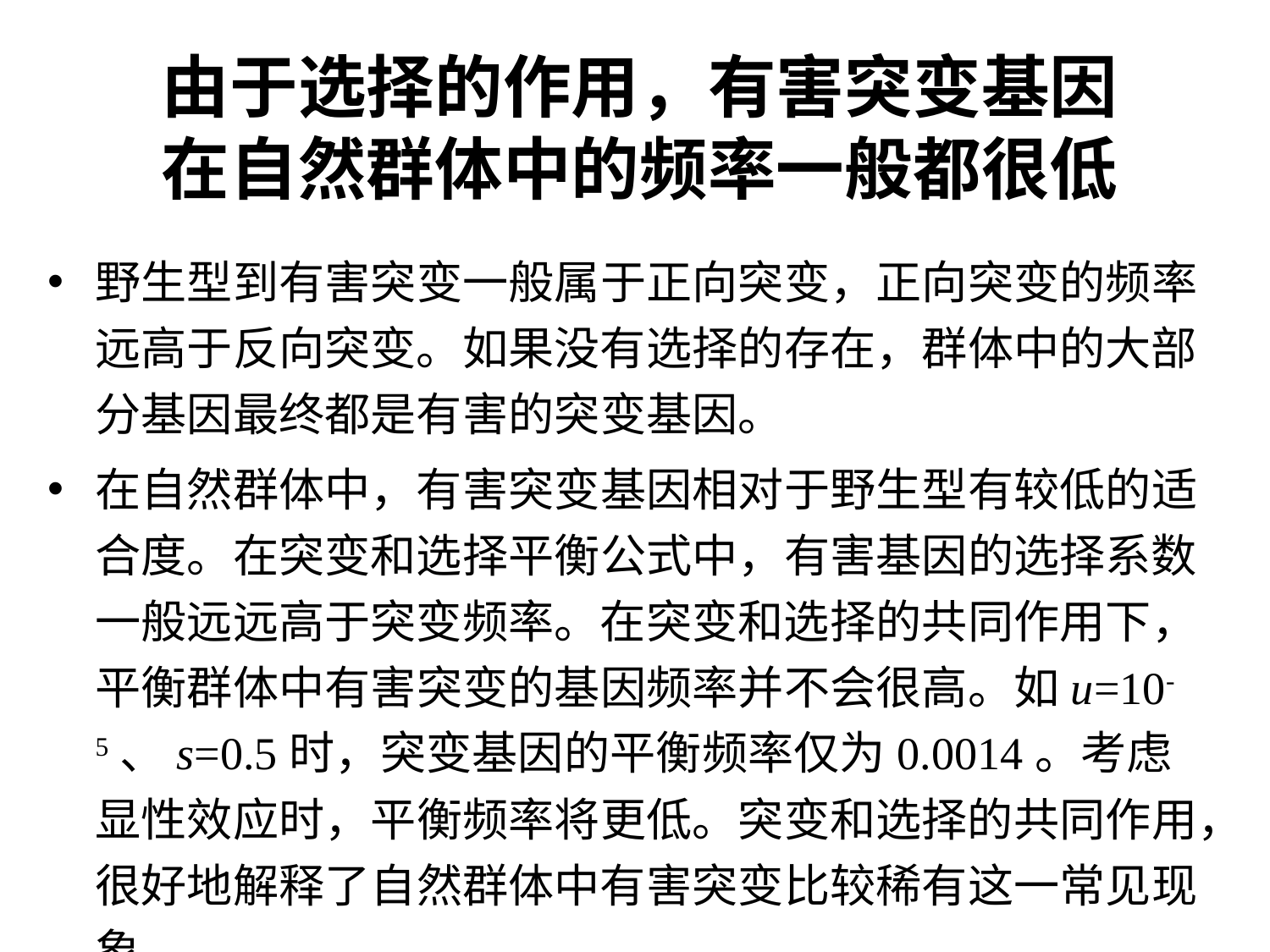

# 由于选择的作用，有害突变基因在自然群体中的频率一般都很低
野生型到有害突变一般属于正向突变，正向突变的频率远高于反向突变。如果没有选择的存在，群体中的大部分基因最终都是有害的突变基因。
在自然群体中，有害突变基因相对于野生型有较低的适合度。在突变和选择平衡公式中，有害基因的选择系数一般远远高于突变频率。在突变和选择的共同作用下，平衡群体中有害突变的基因频率并不会很高。如u=10-5、s=0.5时，突变基因的平衡频率仅为0.0014。考虑显性效应时，平衡频率将更低。突变和选择的共同作用，很好地解释了自然群体中有害突变比较稀有这一常见现象。